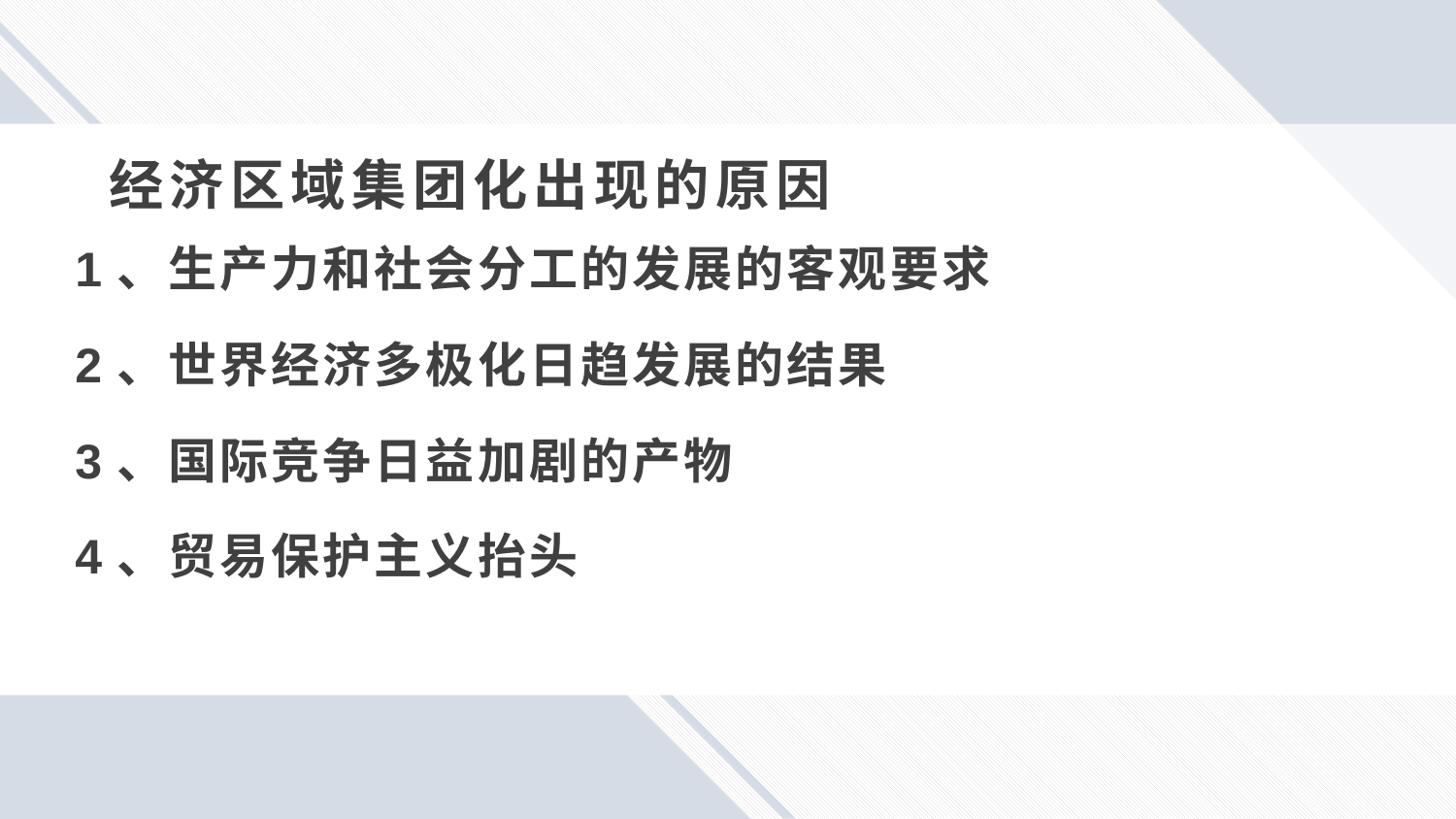

经济区域集团化出现的原因
1、生产力和社会分工的发展的客观要求
2、世界经济多极化日趋发展的结果
3、国际竞争日益加剧的产物
4、贸易保护主义抬头